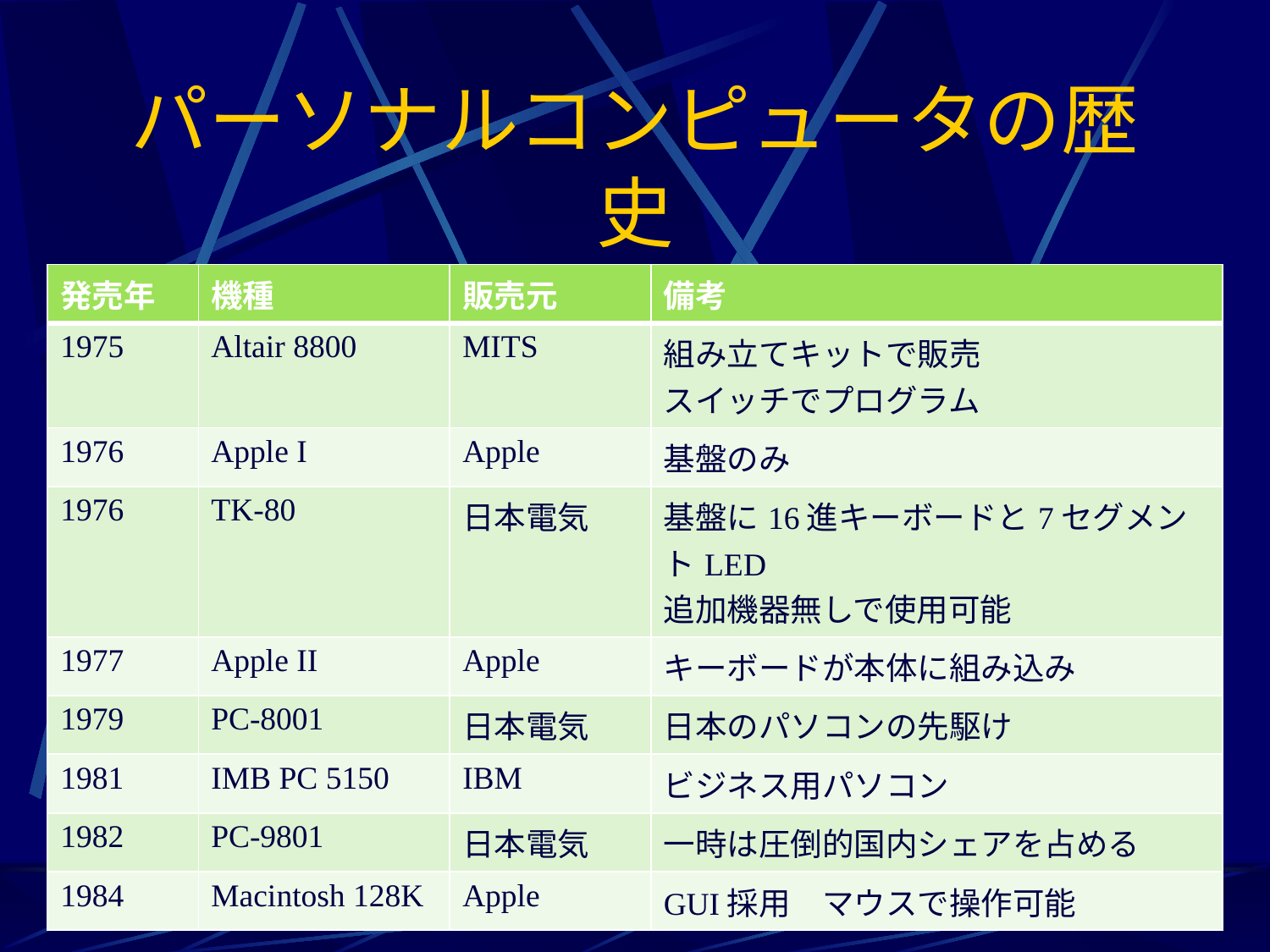

# パーソナルコンピュータの歴史
| 発売年 | 機種 | 販売元 | 備考 |
| --- | --- | --- | --- |
| 1975 | Altair 8800 | MITS | 組み立てキットで販売 スイッチでプログラム |
| 1976 | Apple I | Apple | 基盤のみ |
| 1976 | TK-80 | 日本電気 | 基盤に16進キーボードと7セグメントLED 追加機器無しで使用可能 |
| 1977 | Apple II | Apple | キーボードが本体に組み込み |
| 1979 | PC-8001 | 日本電気 | 日本のパソコンの先駆け |
| 1981 | IMB PC 5150 | IBM | ビジネス用パソコン |
| 1982 | PC-9801 | 日本電気 | 一時は圧倒的国内シェアを占める |
| 1984 | Macintosh 128K | Apple | GUI採用　マウスで操作可能 |